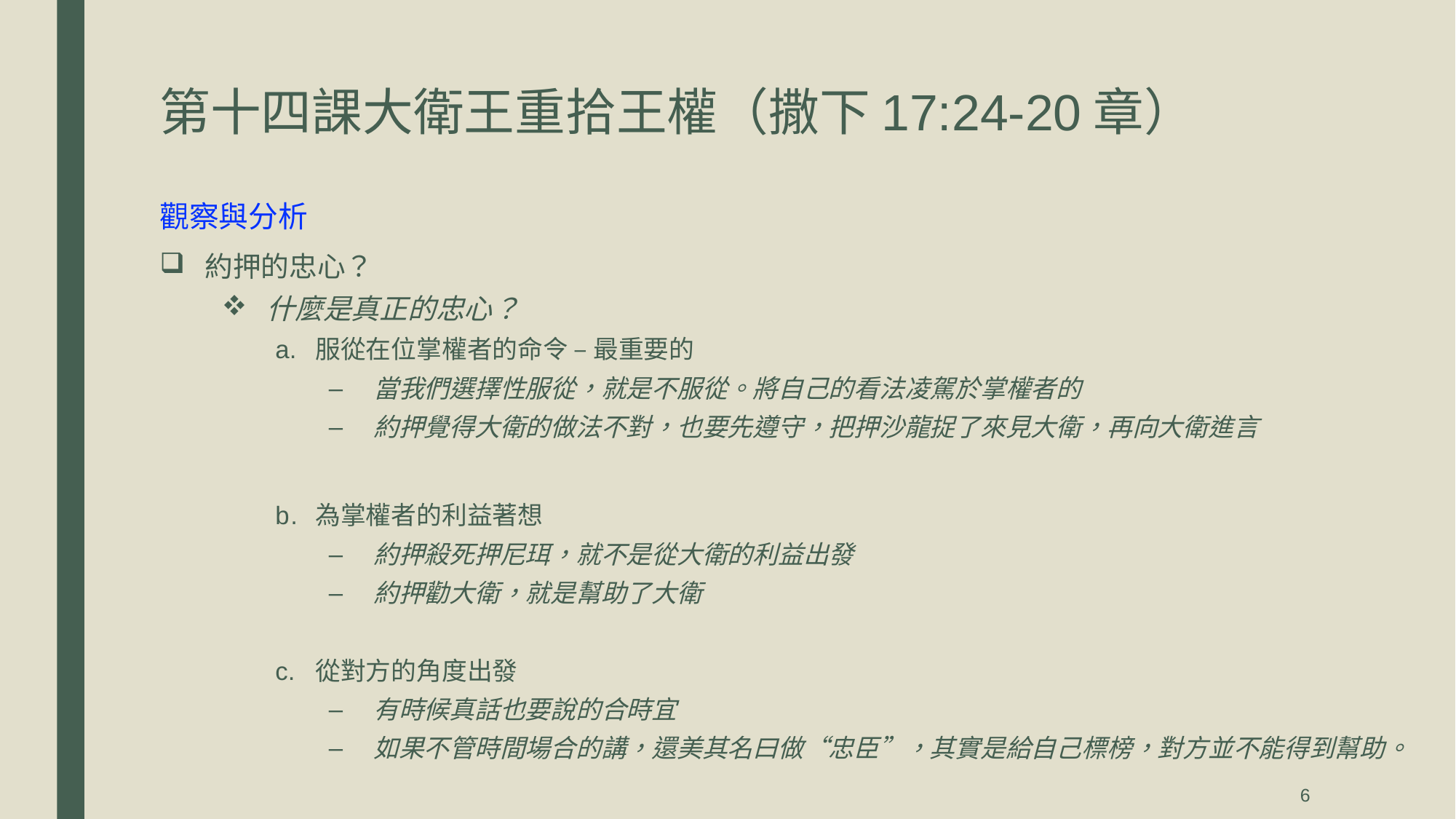

# 第十四課	大衛王重拾王權（撒下17:24-20章）
觀察與分析
約押的忠心？
什麼是真正的忠心？
服從在位掌權者的命令 – 最重要的
當我們選擇性服從，就是不服從。將自己的看法凌駕於掌權者的
約押覺得大衛的做法不對，也要先遵守，把押沙龍捉了來見大衛，再向大衛進言

為掌權者的利益著想
約押殺死押尼珥，就不是從大衛的利益出發
約押勸大衛，就是幫助了大衛

從對方的角度出發
有時候真話也要說的合時宜
如果不管時間場合的講，還美其名曰做“忠臣”，其實是給自己標榜，對方並不能得到幫助。

6